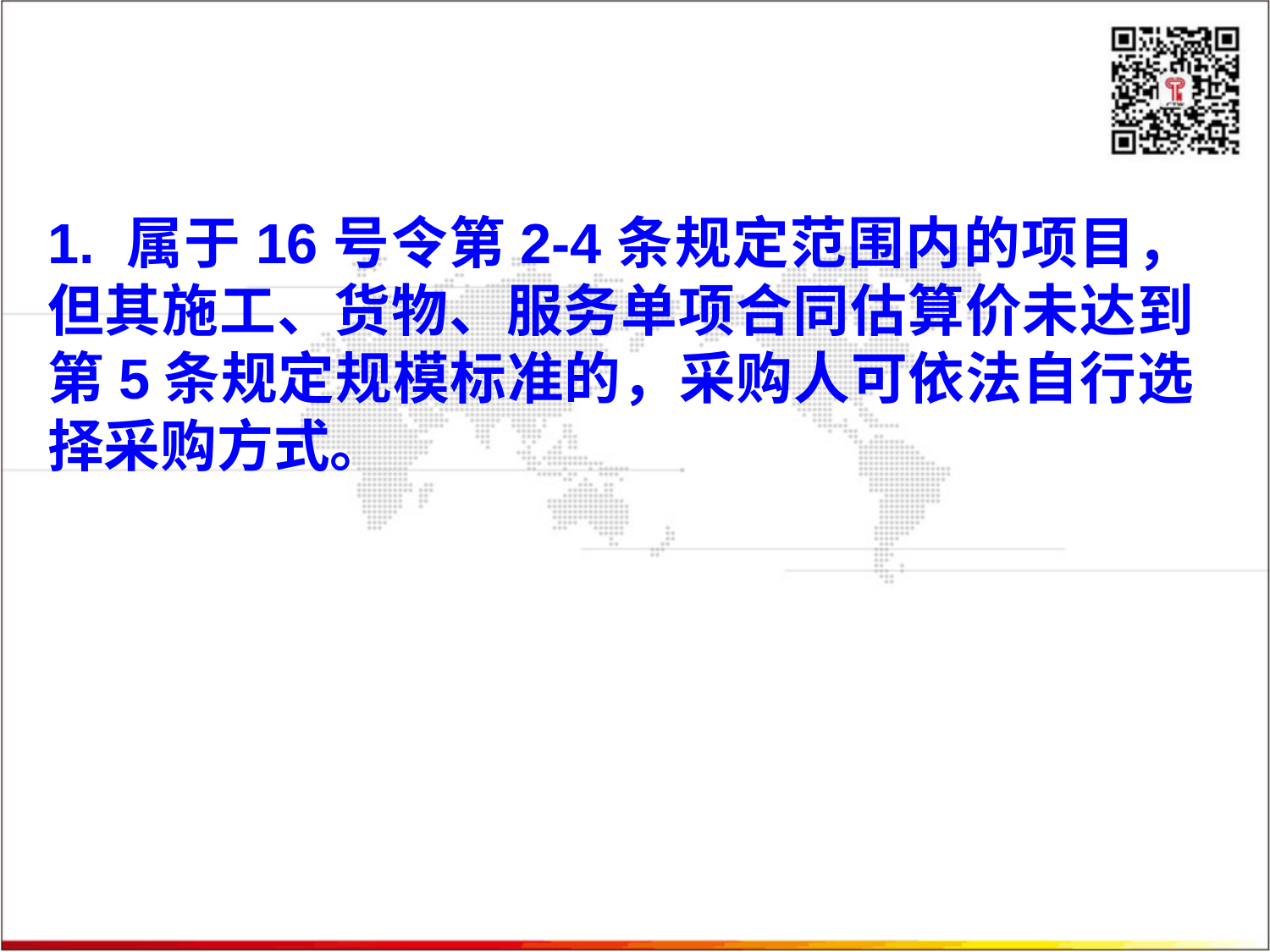

1. 属于16号令第2-4条规定范围内的项目，但其施工、货物、服务单项合同估算价未达到第5条规定规模标准的，采购人可依法自行选择采购方式。
#